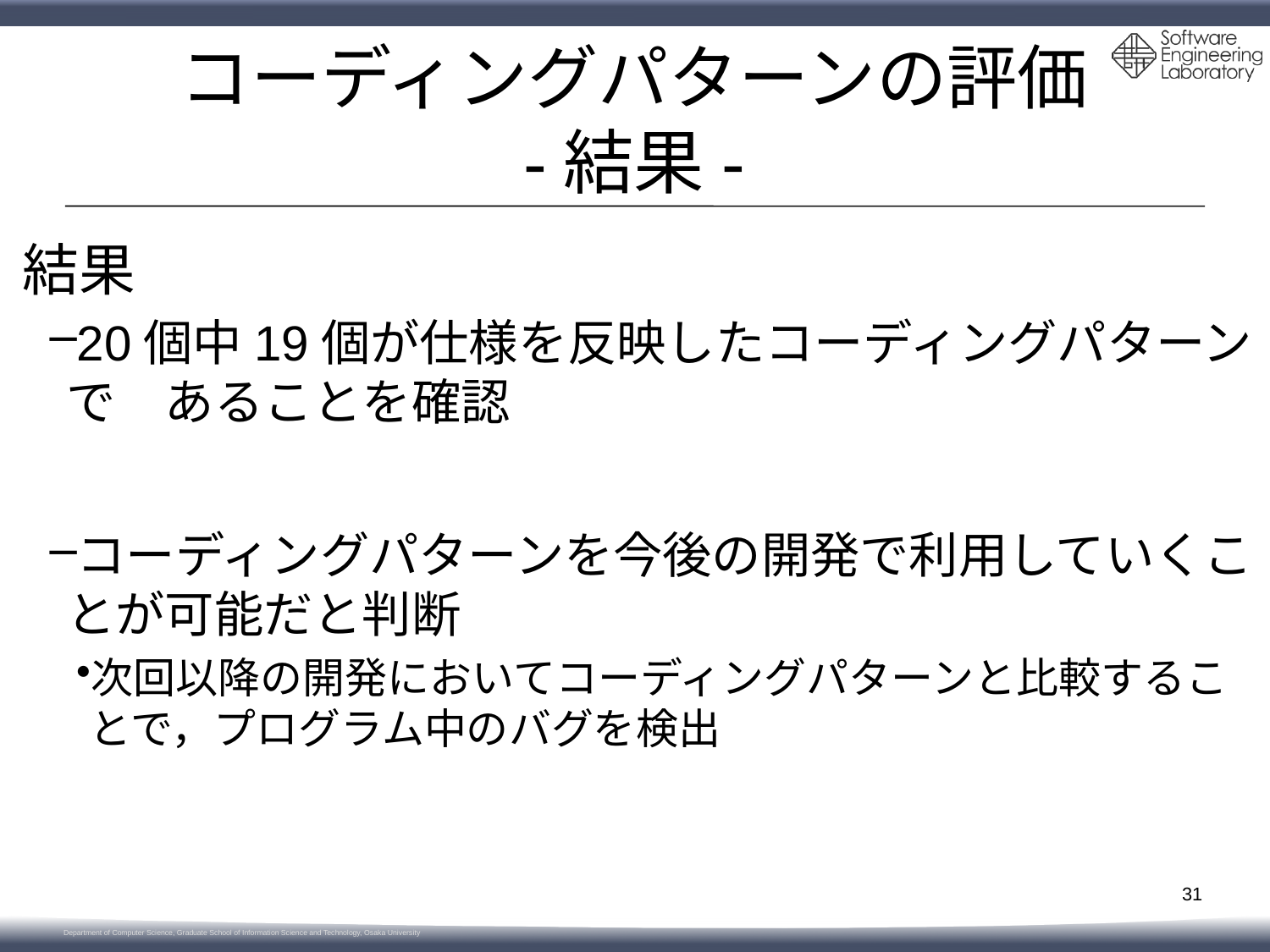

# コーディングパターンの評価 -結果-
結果
20個中19個が仕様を反映したコーディングパターンで　あることを確認

コーディングパターンを今後の開発で利用していくことが可能だと判断
次回以降の開発においてコーディングパターンと比較することで，プログラム中のバグを検出
31